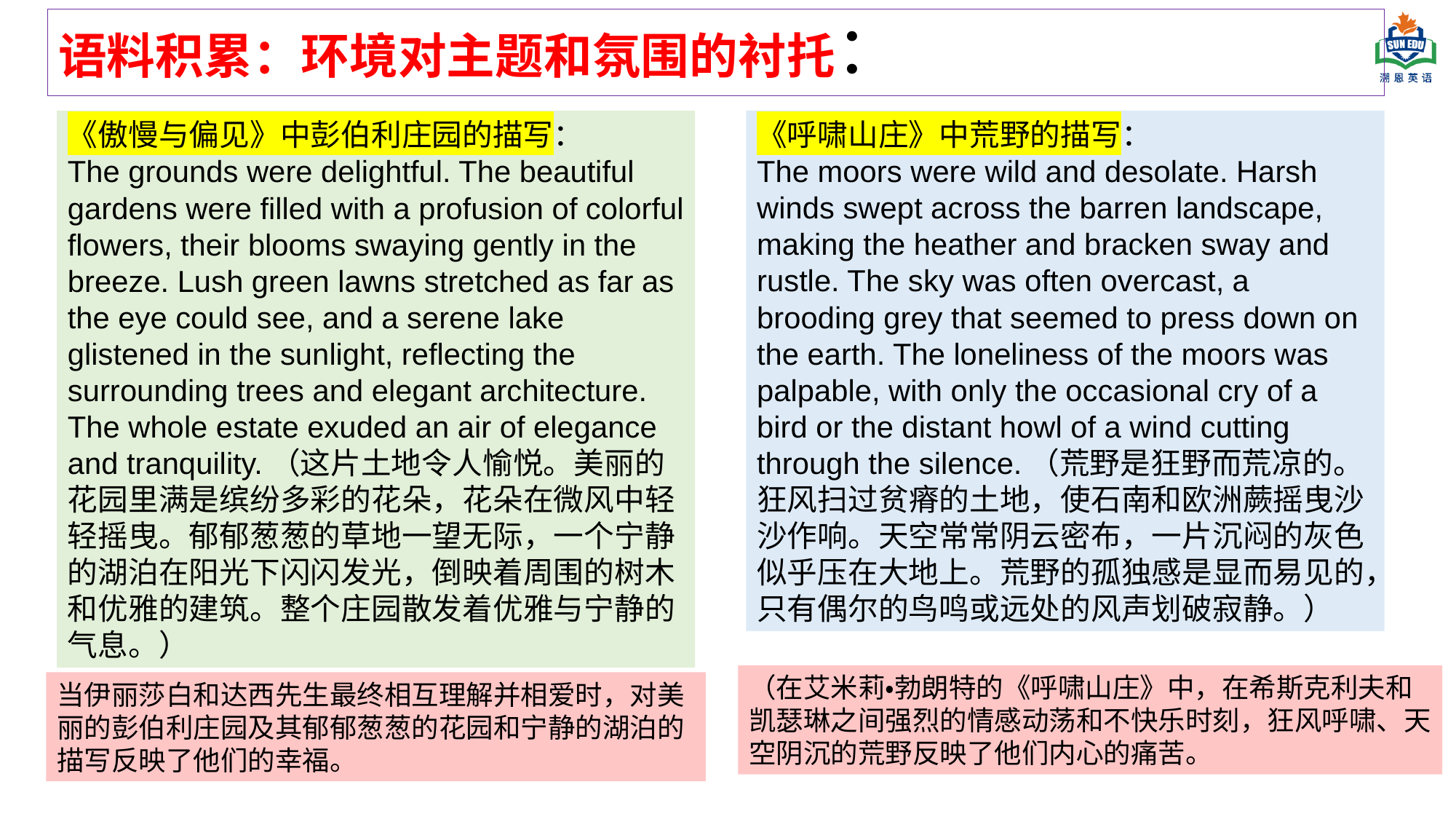

# 语料积累：环境对主题和氛围的衬托：
《傲慢与偏见》中彭伯利庄园的描写：
The grounds were delightful. The beautiful gardens were filled with a profusion of colorful flowers, their blooms swaying gently in the breeze. Lush green lawns stretched as far as the eye could see, and a serene lake glistened in the sunlight, reflecting the surrounding trees and elegant architecture. The whole estate exuded an air of elegance and tranquility.（这片土地令人愉悦。美丽的花园里满是缤纷多彩的花朵，花朵在微风中轻轻摇曳。郁郁葱葱的草地一望无际，一个宁静的湖泊在阳光下闪闪发光，倒映着周围的树木和优雅的建筑。整个庄园散发着优雅与宁静的气息。）
《呼啸山庄》中荒野的描写：
The moors were wild and desolate. Harsh winds swept across the barren landscape, making the heather and bracken sway and rustle. The sky was often overcast, a brooding grey that seemed to press down on the earth. The loneliness of the moors was palpable, with only the occasional cry of a bird or the distant howl of a wind cutting through the silence.（荒野是狂野而荒凉的。狂风扫过贫瘠的土地，使石南和欧洲蕨摇曳沙沙作响。天空常常阴云密布，一片沉闷的灰色似乎压在大地上。荒野的孤独感是显而易见的，只有偶尔的鸟鸣或远处的风声划破寂静。）
（在艾米莉・勃朗特的《呼啸山庄》中，在希斯克利夫和凯瑟琳之间强烈的情感动荡和不快乐时刻，狂风呼啸、天空阴沉的荒野反映了他们内心的痛苦。
当伊丽莎白和达西先生最终相互理解并相爱时，对美丽的彭伯利庄园及其郁郁葱葱的花园和宁静的湖泊的描写反映了他们的幸福。